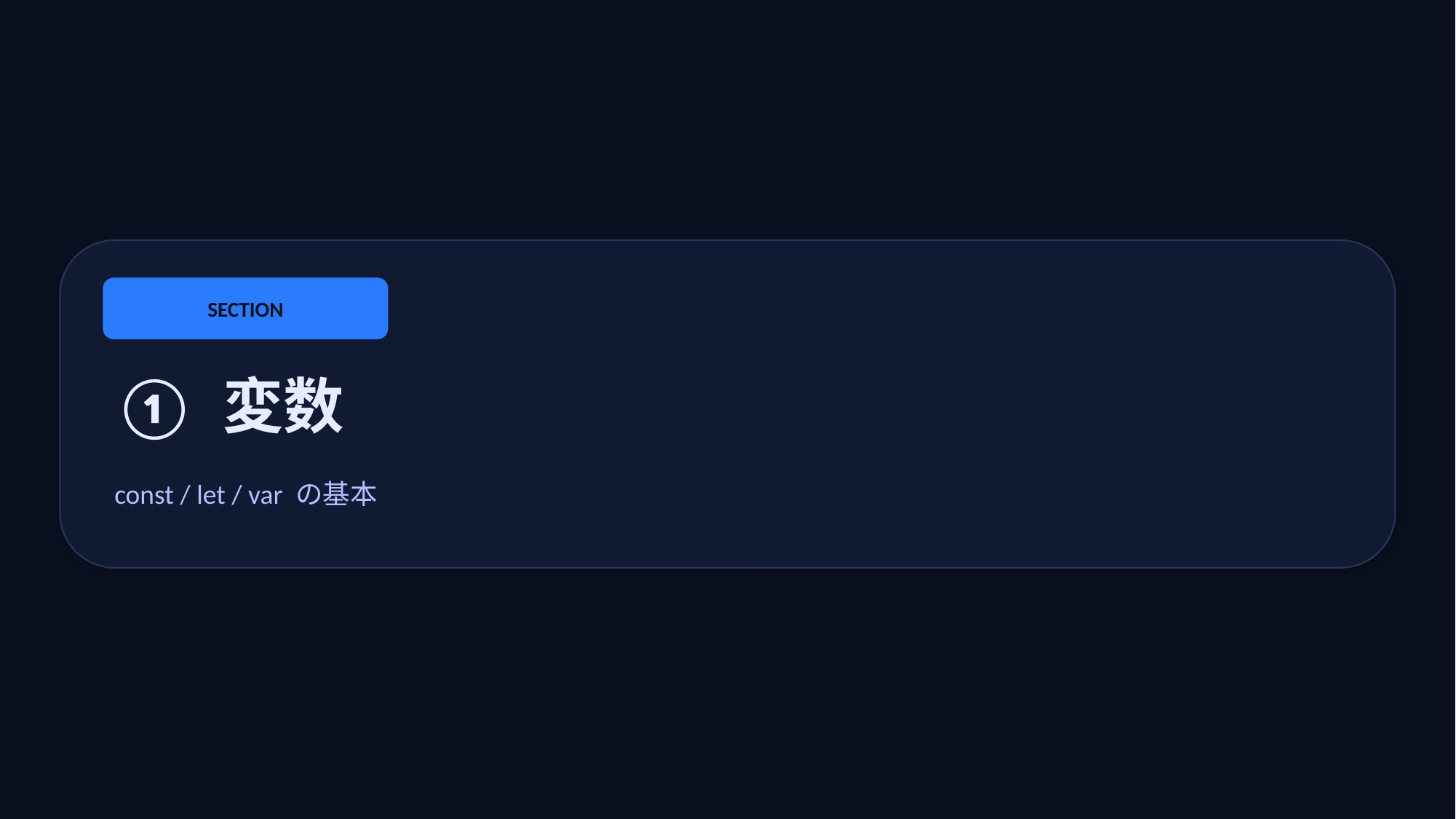

SECTION
① 変数
const / let / var の基本